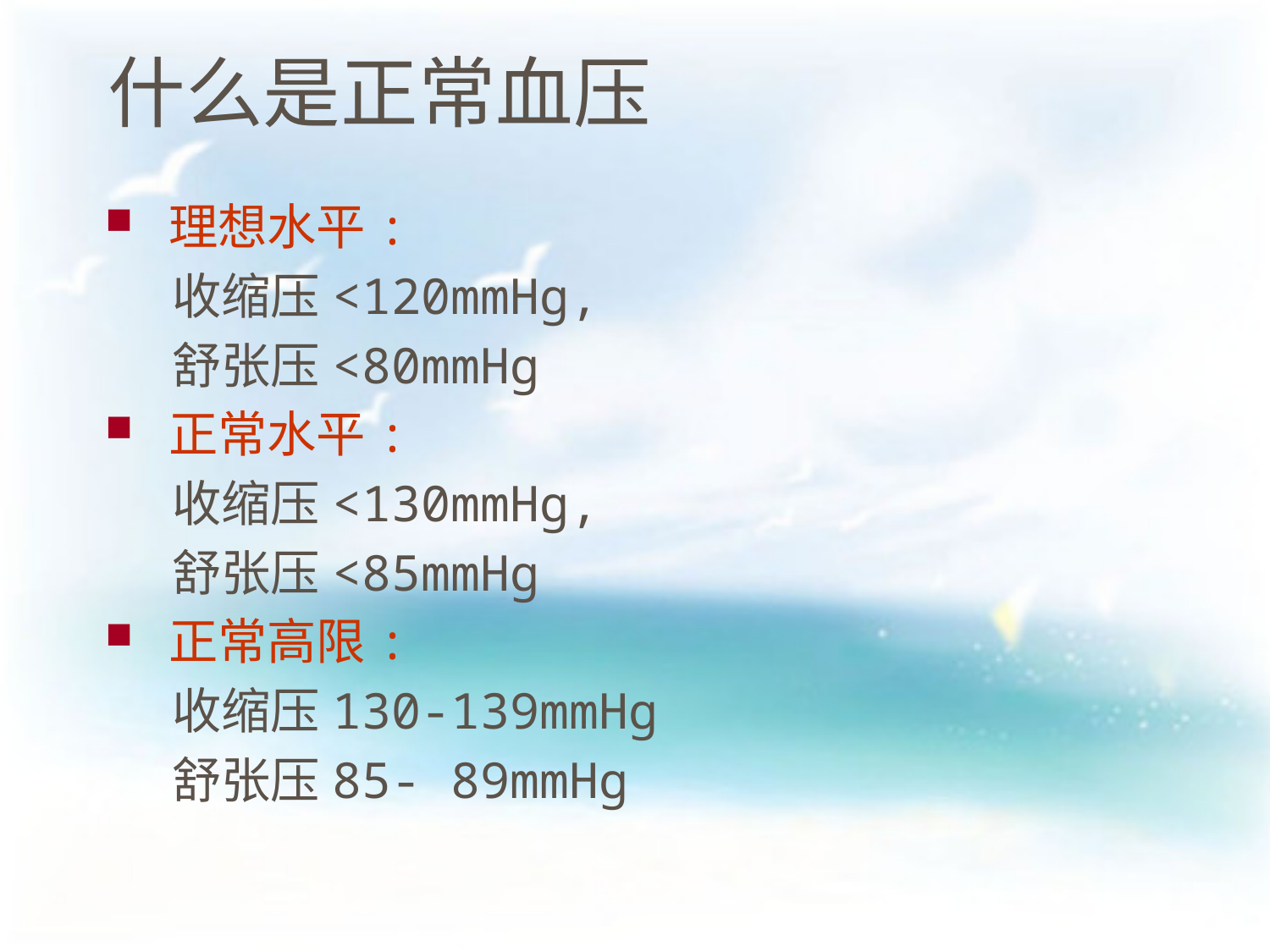

# 什么是正常血压
理想水平:
     收缩压<120mmHg,
     舒张压<80mmHg
正常水平:
     收缩压<130mmHg,
     舒张压<85mmHg
正常高限:
     收缩压130-139mmHg
     舒张压85- 89mmHg